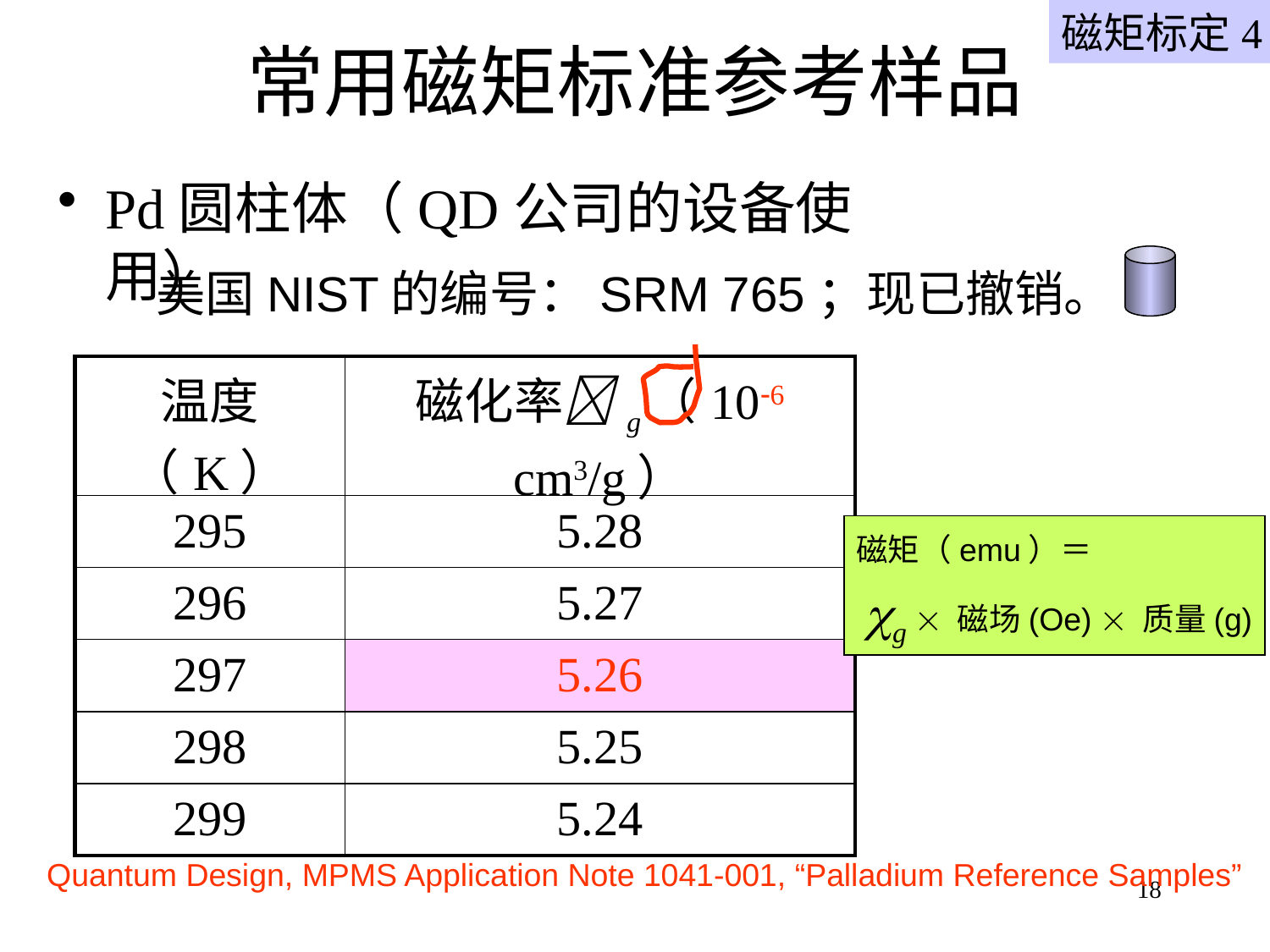

# 常用磁矩标准参考样品
磁矩标定4
Pd圆柱体（QD公司的设备使用）

美国NIST的编号：SRM 765；现已撤销。

| 温度（K） | 磁化率χg（10−6 cm3/g） |
| --- | --- |
| 295 | 5.28 |
| 296 | 5.27 |
| 297 | 5.26 |
| 298 | 5.25 |
| 299 | 5.24 |
磁矩（emu）＝
 χg × 磁场(Oe) × 质量(g)
Quantum Design, MPMS Application Note 1041-001, “Palladium Reference Samples”
18